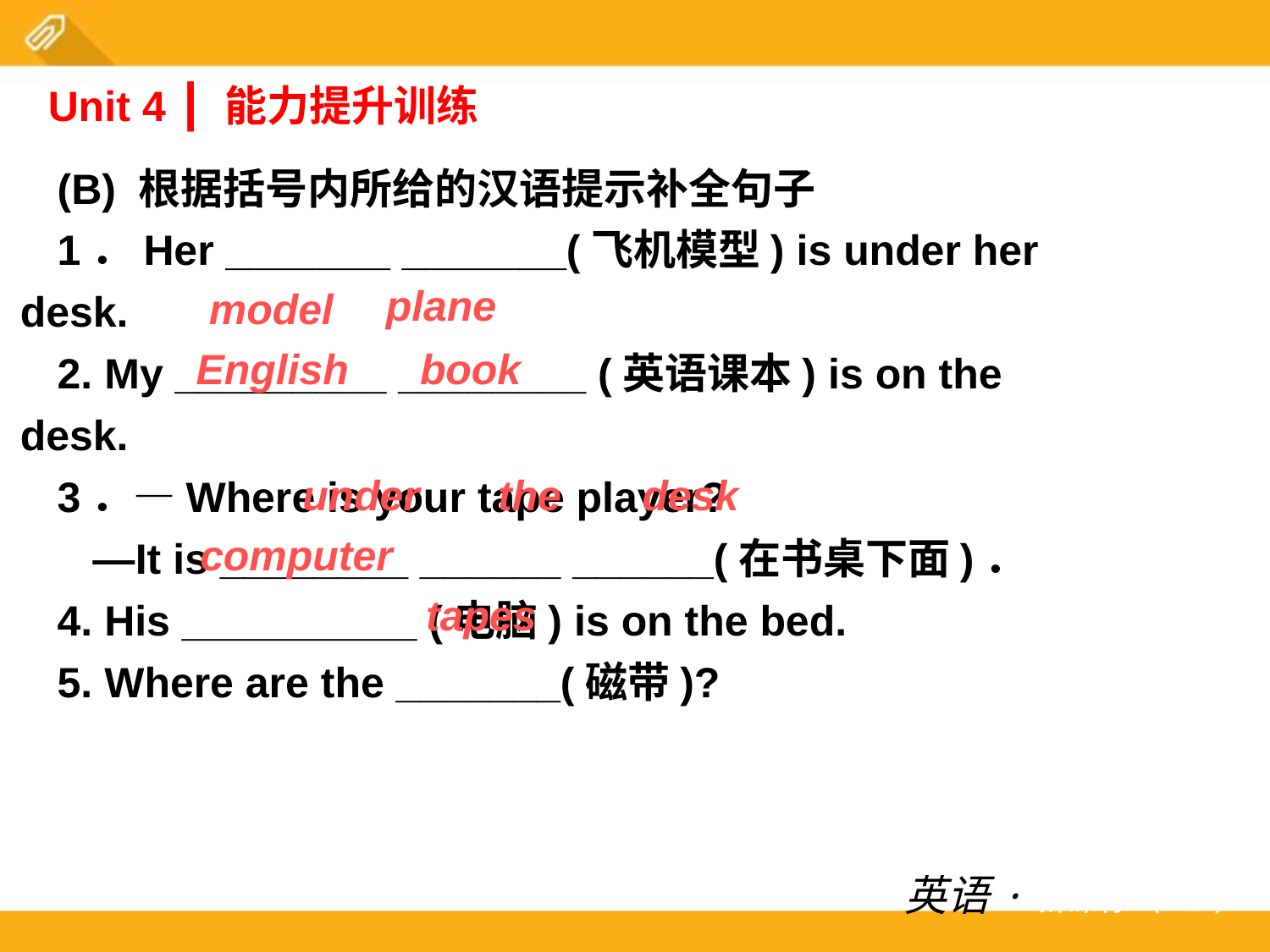

Unit 4 ┃ 能力提升训练
(B) 根据括号内所给的汉语提示补全句子
1．Her _______ _______(飞机模型) is under her desk.
2. My _________ ________ (英语课本) is on the desk.
3．—Where is your tape player?
   —It is ________ ______ ______(在书桌下面)．
4. His __________ (电脑) is on the bed.
5. Where are the _______(磁带)?
plane
model
English
book
under
the
desk
computer
tapes
英语·新课标（RJ）